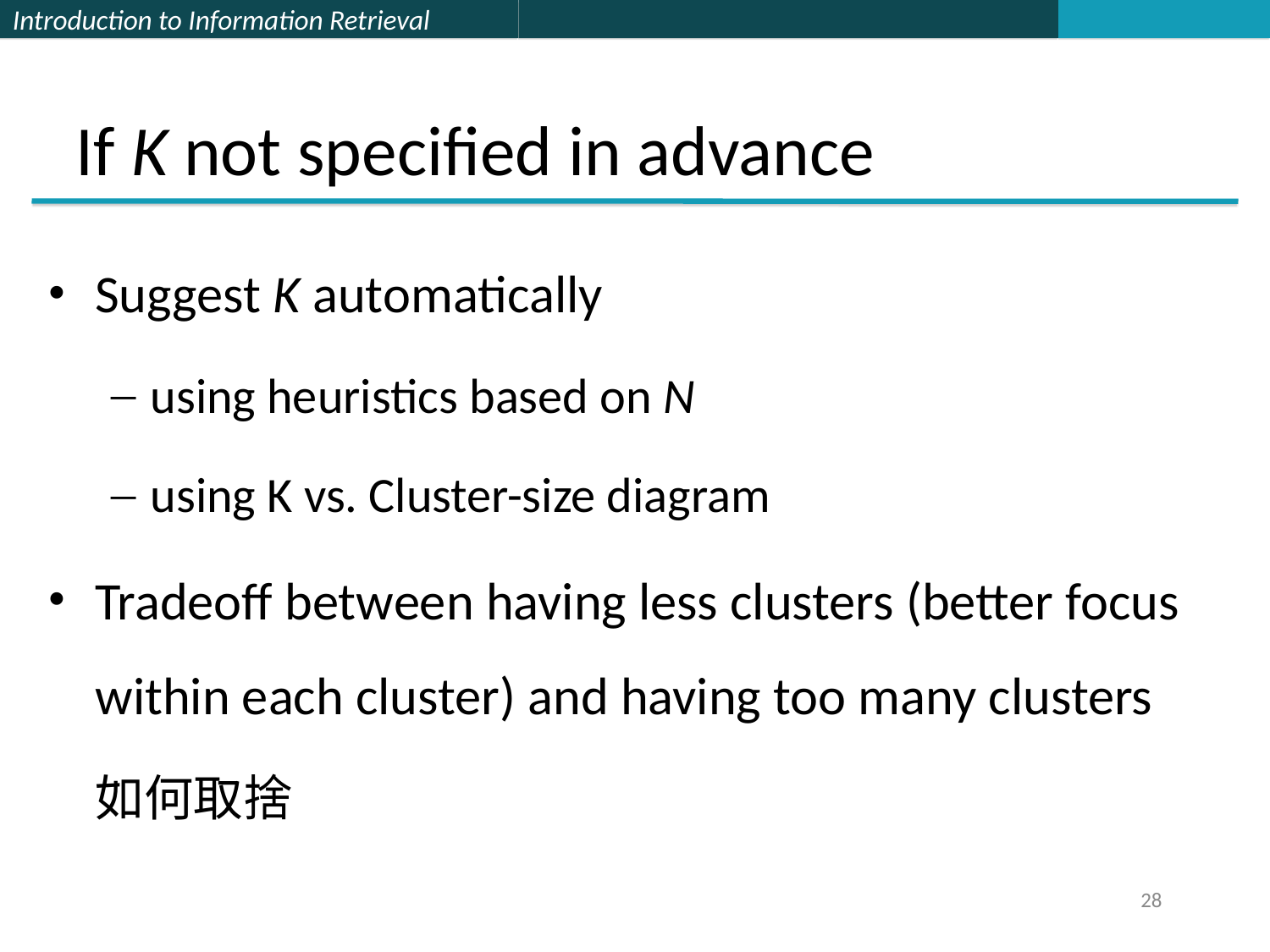

# If K not specified in advance
Suggest K automatically
using heuristics based on N
using K vs. Cluster-size diagram
Tradeoff between having less clusters (better focus within each cluster) and having too many clusters
	如何取捨
28